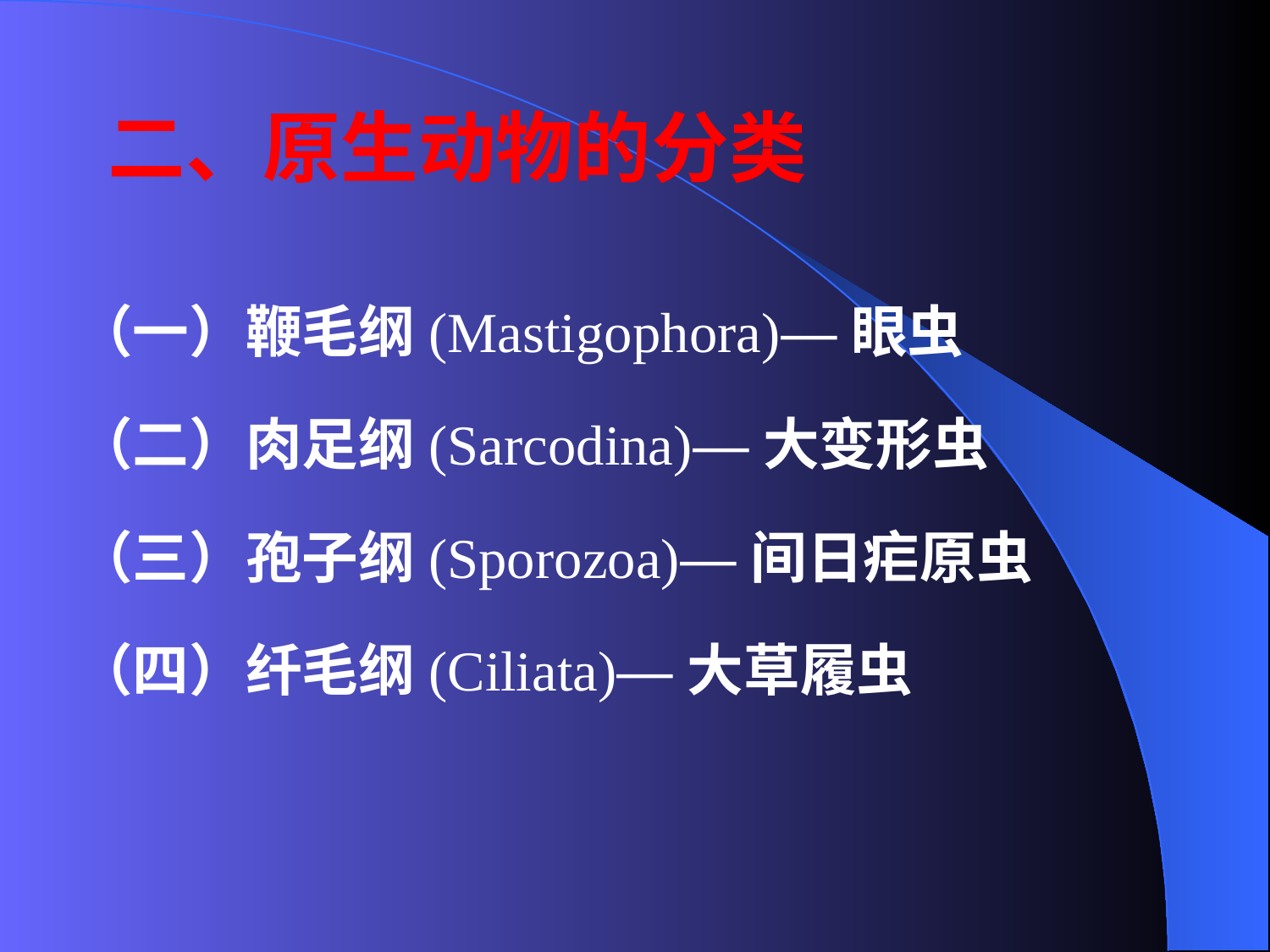

# 二、原生动物的分类
（一）鞭毛纲(Mastigophora)—眼虫
（二）肉足纲(Sarcodina)—大变形虫
（三）孢子纲(Sporozoa)—间日疟原虫
（四）纤毛纲(Ciliata)—大草履虫